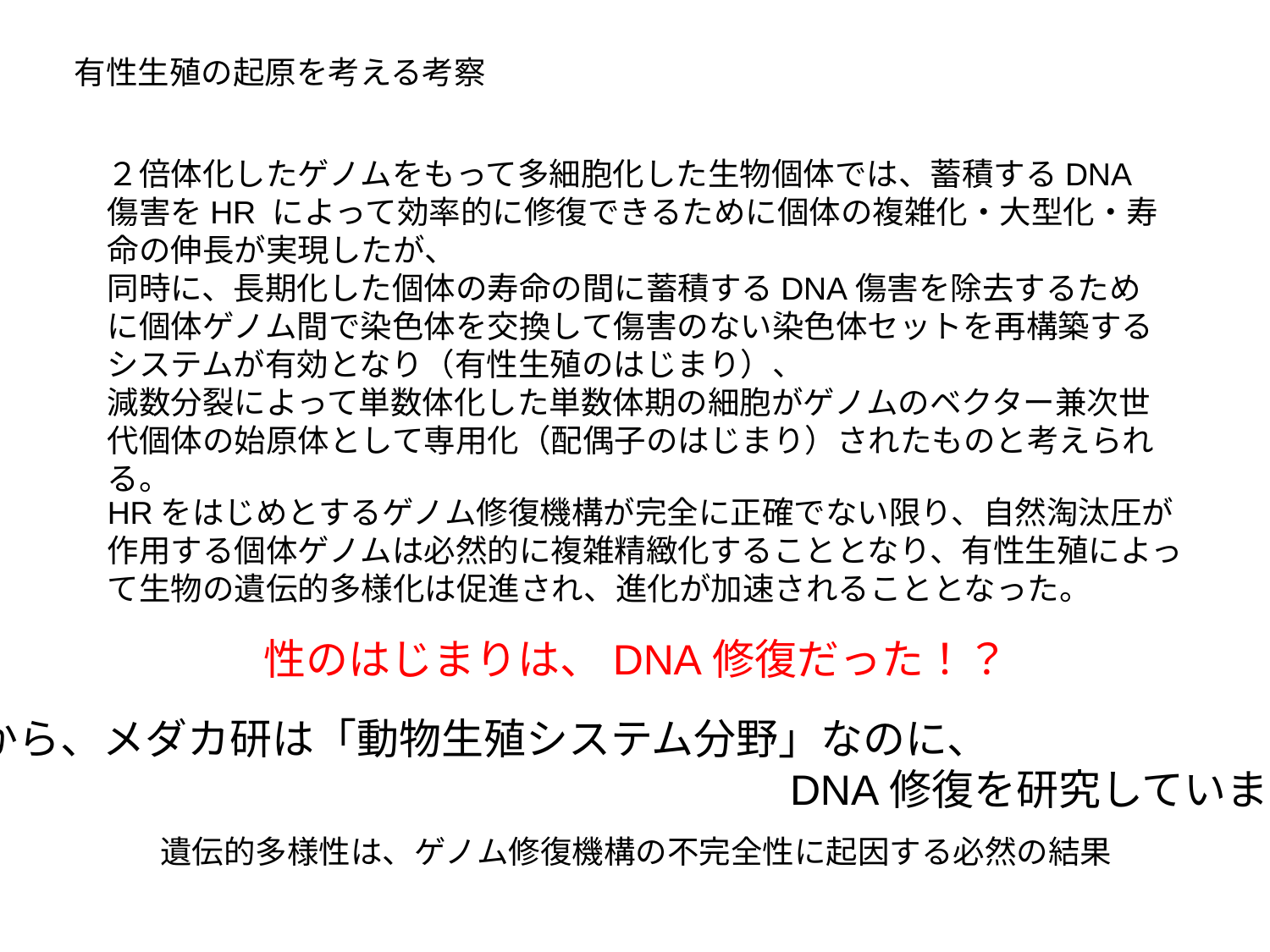

有性生殖の起原を考える考察
２倍体化したゲノムをもって多細胞化した生物個体では、蓄積するDNA傷害をHR によって効率的に修復できるために個体の複雑化・大型化・寿命の伸長が実現したが、
同時に、長期化した個体の寿命の間に蓄積するDNA傷害を除去するために個体ゲノム間で染色体を交換して傷害のない染色体セットを再構築するシステムが有効となり（有性生殖のはじまり）、
減数分裂によって単数体化した単数体期の細胞がゲノムのベクター兼次世代個体の始原体として専用化（配偶子のはじまり）されたものと考えられる。
HRをはじめとするゲノム修復機構が完全に正確でない限り、自然淘汰圧が作用する個体ゲノムは必然的に複雑精緻化することとなり、有性生殖によって生物の遺伝的多様化は促進され、進化が加速されることとなった。
性のはじまりは、DNA修復だった！？
だから、メダカ研は「動物生殖システム分野」なのに、
　　　　　　　　　　　　　　　　　　　　DNA修復を研究しています。
遺伝的多様性は、ゲノム修復機構の不完全性に起因する必然の結果